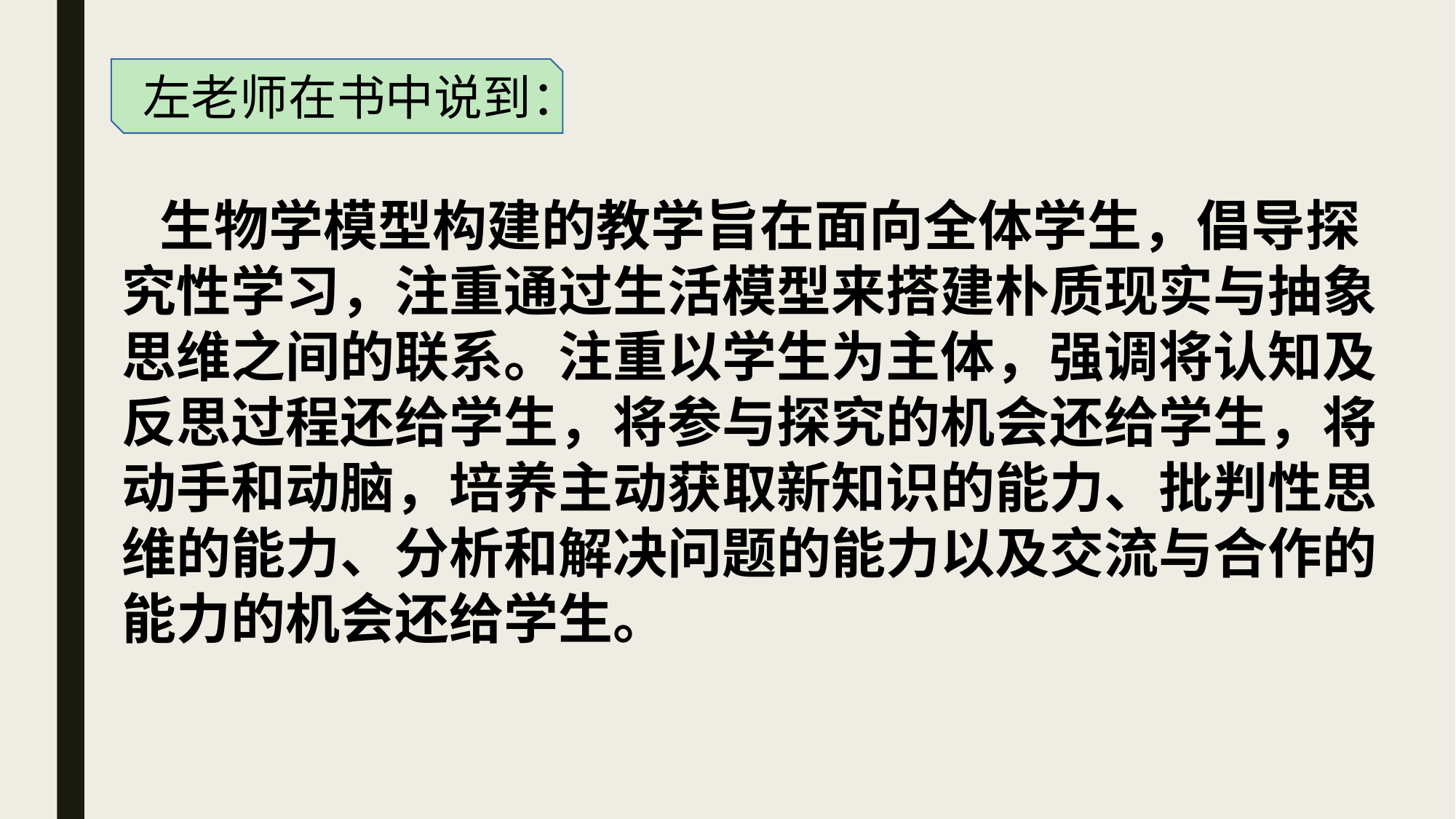

左老师在书中说到：
  生物学模型构建的教学旨在面向全体学生，倡导探究性学习，注重通过生活模型来搭建朴质现实与抽象思维之间的联系。注重以学生为主体，强调将认知及反思过程还给学生，将参与探究的机会还给学生，将动手和动脑，培养主动获取新知识的能力、批判性思维的能力、分析和解决问题的能力以及交流与合作的能力的机会还给学生。